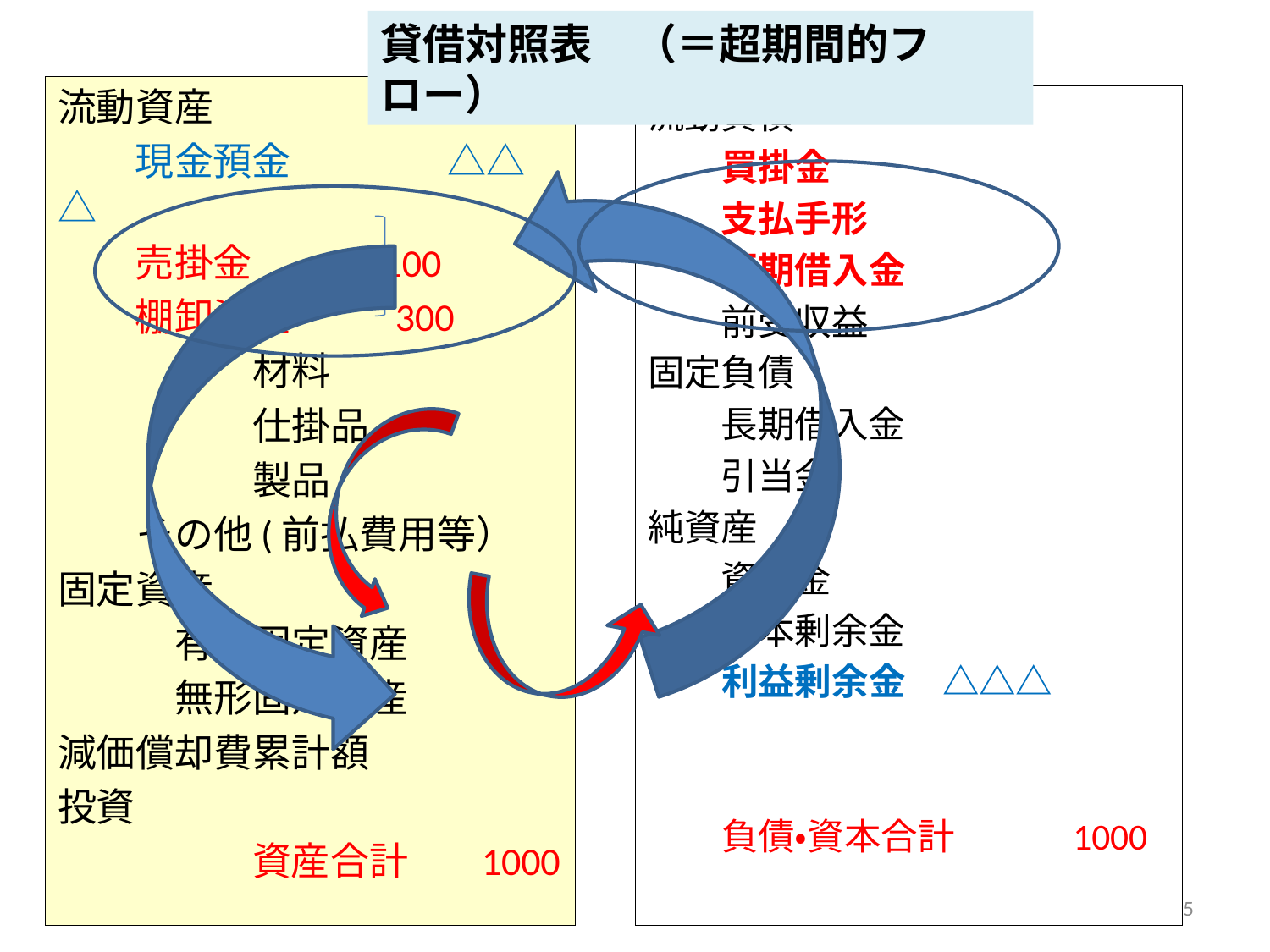

貸借対照表　（＝超期間的フロー）
流動資産
　　現金預金　　　　△△△
　　売掛金              100
　　棚卸資産           300
　　　　　材料
　　　　　仕掛品
　　　　　製品
　　その他(前払費用等）
固定資産
　　　有形固定資産
　　　無形固定資産
減価償却費累計額
投資
　　　　　資産合計   　1000

流動負債
　　買掛金
　　支払手形
　　短期借入金
　　前受収益
固定負債
　　長期借入金
　　引当金
純資産
　　資本金
　　資本剰余金
　　利益剰余金　△△△

        負債・資本合計　　　1000

5